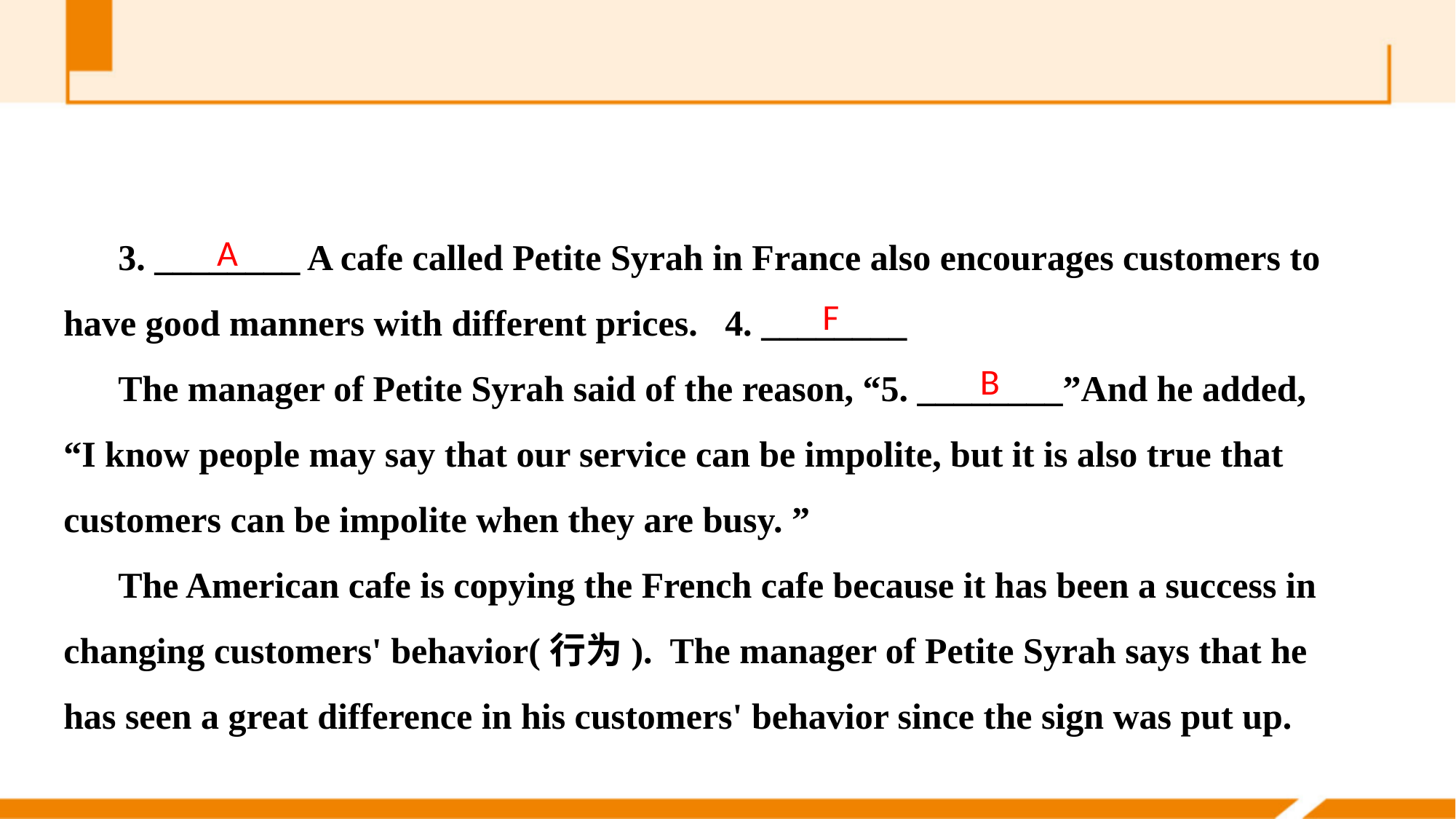

3. ________ A cafe called Petite Syrah in France also encourages customers to have good manners with different prices.   4. ________
The manager of Petite Syrah said of the reason, “5. ________”And he added, “I know people may say that our service can be impolite, but it is also true that customers can be impolite when they are busy. ”
The American cafe is copying the French cafe because it has been a success in changing customers' behavior(行为).  The manager of Petite Syrah says that he has seen a great difference in his customers' behavior since the sign was put up.
A
F
B